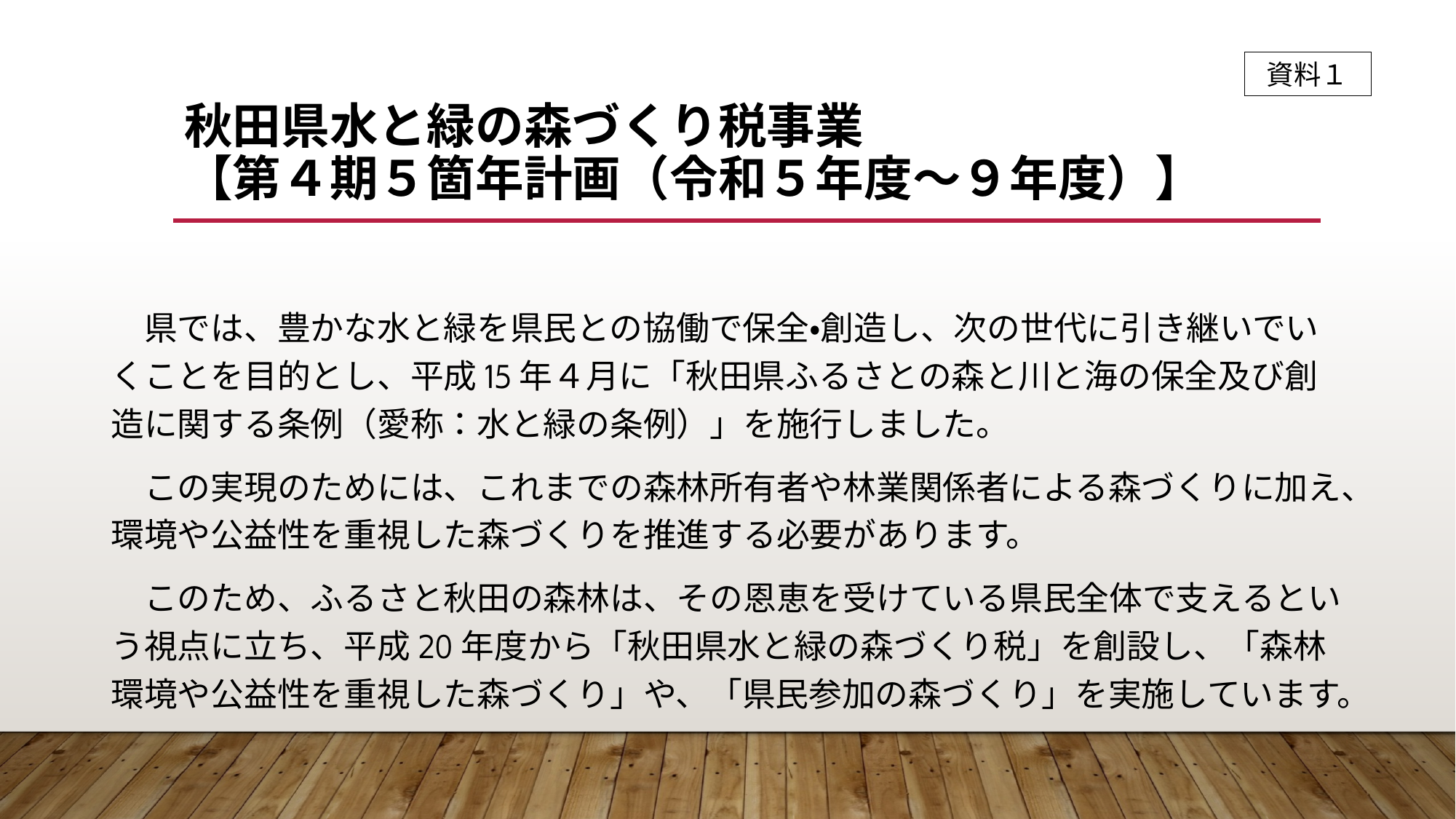

資料１
# 秋田県水と緑の森づくり税事業 【第４期５箇年計画（令和５年度～９年度）】

　県では、豊かな水と緑を県民との協働で保全・創造し、次の世代に引き継いでいくことを目的とし、平成15年４月に「秋田県ふるさとの森と川と海の保全及び創造に関する条例（愛称：水と緑の条例）」を施行しました。
　この実現のためには、これまでの森林所有者や林業関係者による森づくりに加え、環境や公益性を重視した森づくりを推進する必要があります。
　このため、ふるさと秋田の森林は、その恩恵を受けている県民全体で支えるという視点に立ち、平成20年度から「秋田県水と緑の森づくり税」を創設し、「森林環境や公益性を重視した森づくり」や、「県民参加の森づくり」を実施しています。